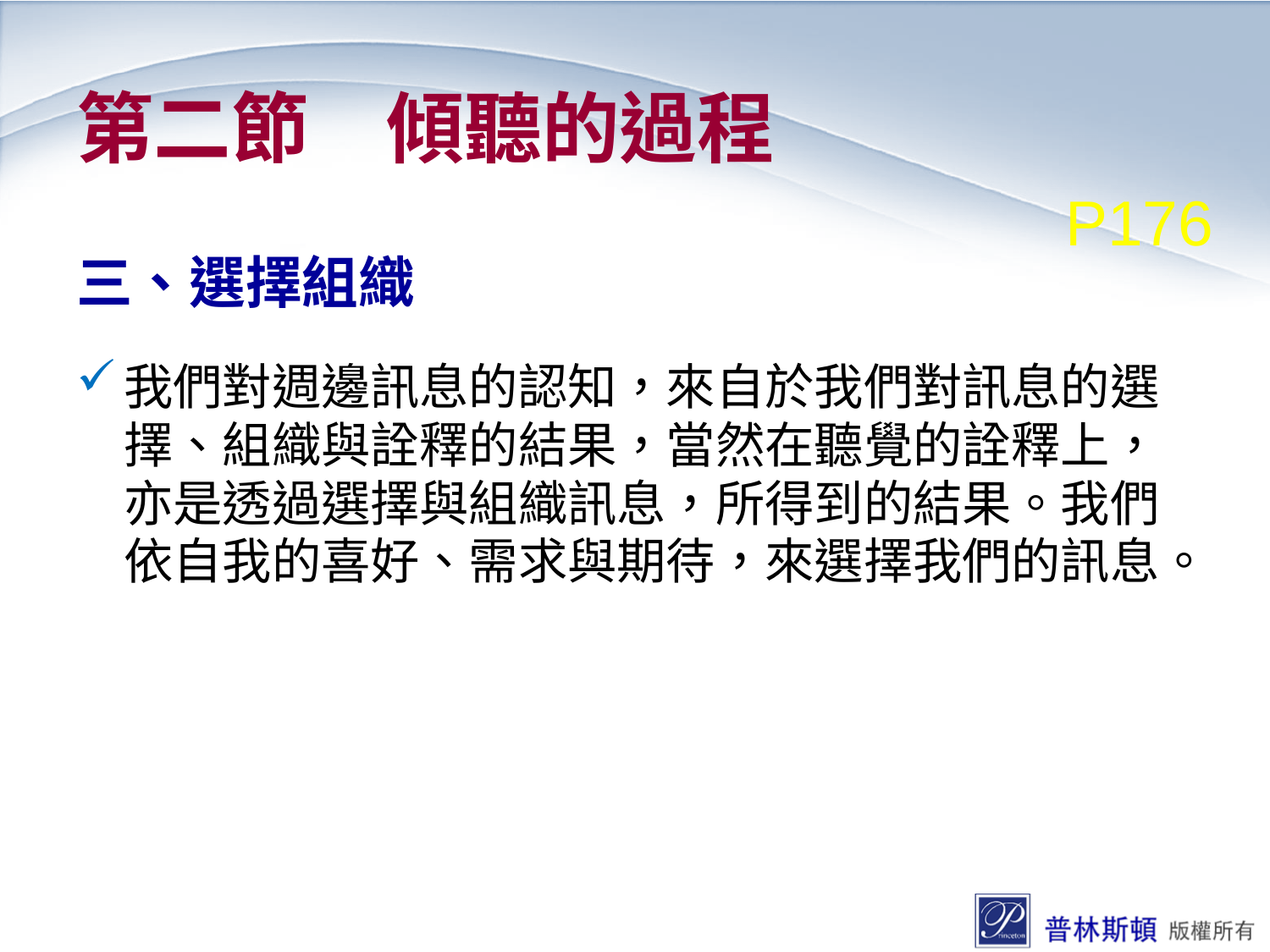

# 第二節　傾聽的過程
P176
三、選擇組織
我們對週邊訊息的認知，來自於我們對訊息的選擇、組織與詮釋的結果，當然在聽覺的詮釋上，亦是透過選擇與組織訊息，所得到的結果。我們依自我的喜好、需求與期待，來選擇我們的訊息。